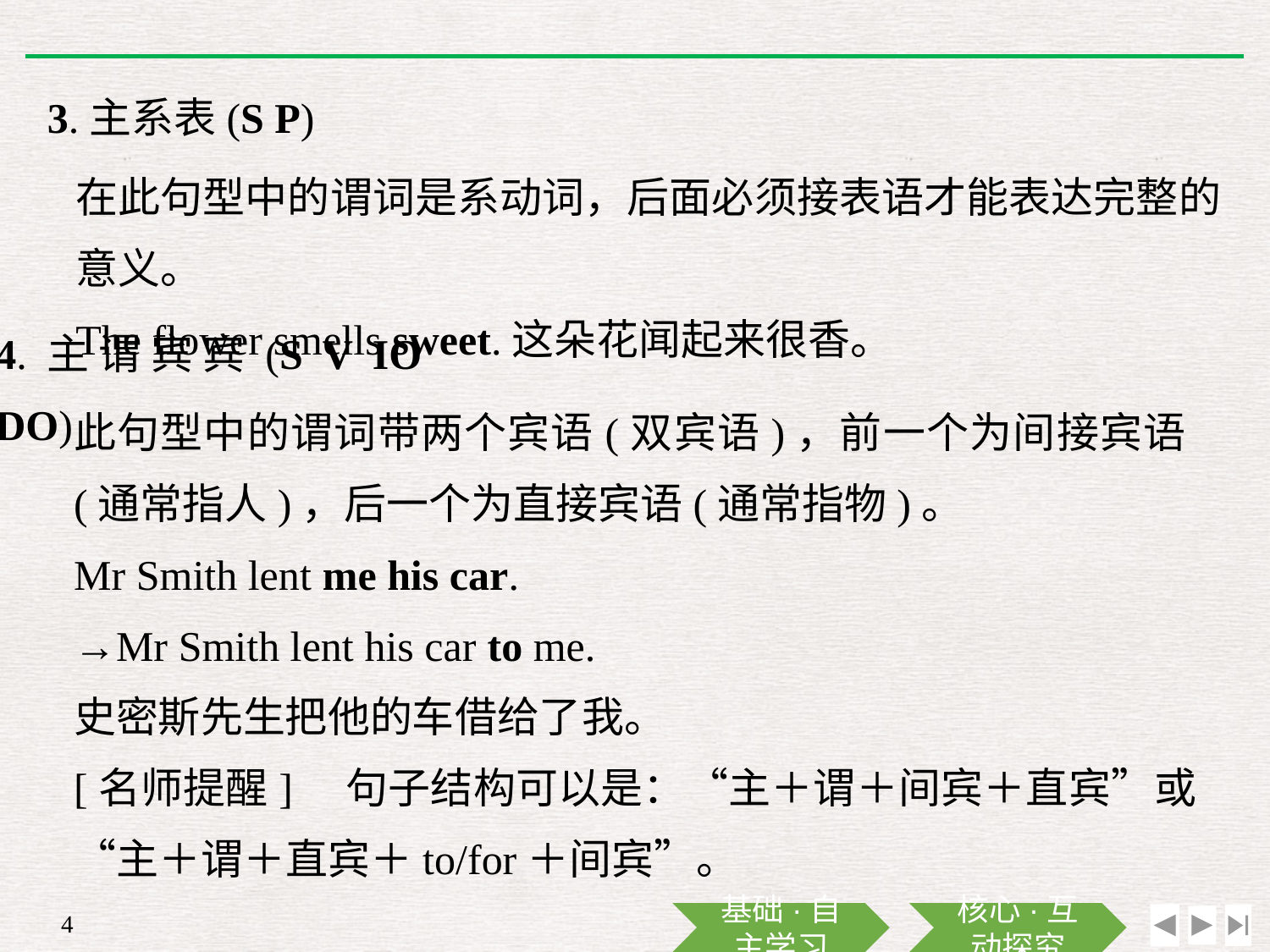

3.主系表(S P)
在此句型中的谓词是系动词，后面必须接表语才能表达完整的意义。
The flower smells sweet.这朵花闻起来很香。
4.主谓宾宾(S V IO DO)
此句型中的谓词带两个宾语(双宾语)，前一个为间接宾语(通常指人)，后一个为直接宾语(通常指物)。
Mr Smith lent me his car.
→Mr Smith lent his car to me.
史密斯先生把他的车借给了我。
[名师提醒]　句子结构可以是：“主＋谓＋间宾＋直宾”或“主＋谓＋直宾＋to/for＋间宾”。